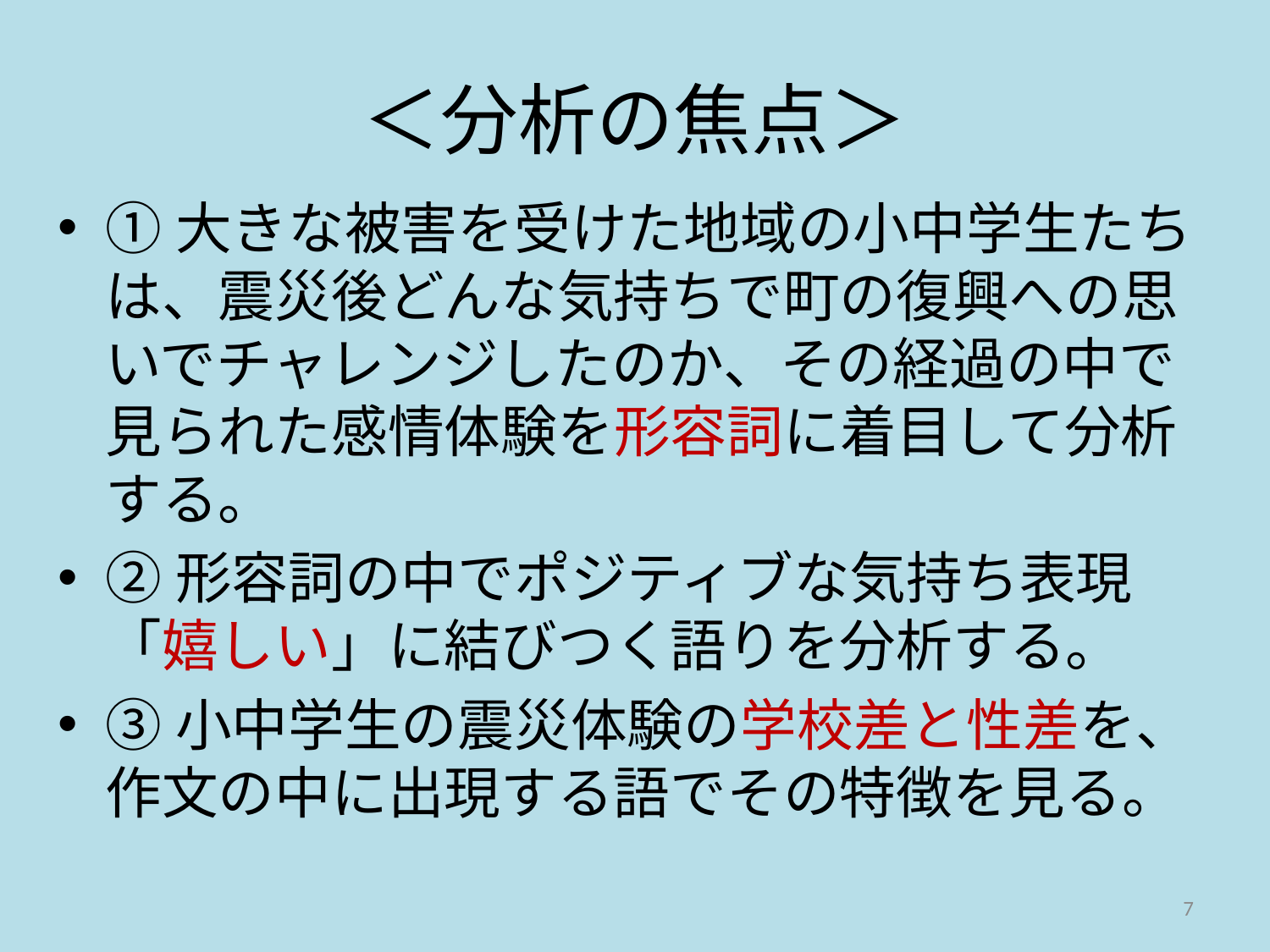

# ＜分析の焦点＞
①大きな被害を受けた地域の小中学生たちは、震災後どんな気持ちで町の復興への思いでチャレンジしたのか、その経過の中で見られた感情体験を形容詞に着目して分析する。
②形容詞の中でポジティブな気持ち表現「嬉しい」に結びつく語りを分析する。
③小中学生の震災体験の学校差と性差を、作文の中に出現する語でその特徴を見る。
7